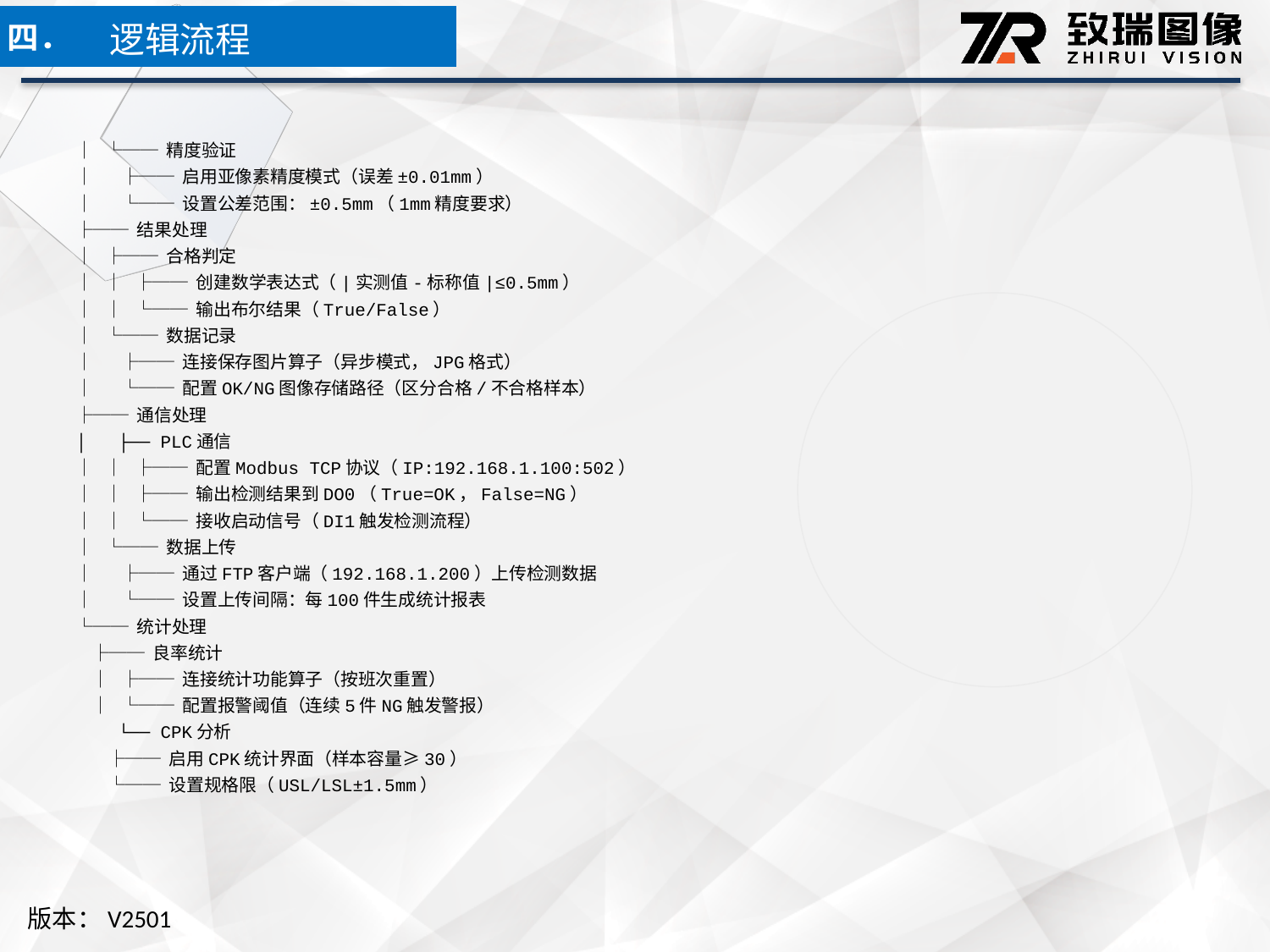

逻辑流程
四．

│   └── 精度验证
│       ├── 启用亚像素精度模式（误差±0.01mm）
│       └── 设置公差范围：±0.5mm（1mm精度要求）
├── 结果处理
│   ├── 合格判定
│   │   ├── 创建数学表达式（|实测值-标称值|≤0.5mm）
│   │   └── 输出布尔结果（True/False）
│   └── 数据记录
│       ├── 连接保存图片算子（异步模式，JPG格式）
│       └── 配置OK/NG图像存储路径（区分合格/不合格样本）
├── 通信处理
│   ├── PLC通信
│   │   ├── 配置Modbus TCP协议（IP:192.168.1.100:502）
│   │   ├── 输出检测结果到DO0（True=OK，False=NG）
│   │   └── 接收启动信号（DI1触发检测流程）
│   └── 数据上传
│       ├── 通过FTP客户端（192.168.1.200）上传检测数据
│       └── 设置上传间隔：每100件生成统计报表
└── 统计处理
    ├── 良率统计
    │   ├── 连接统计功能算子（按班次重置）
    │   └── 配置报警阈值（连续5件NG触发警报）
    └── CPK分析
        ├── 启用CPK统计界面（样本容量≥30）
        └── 设置规格限（USL/LSL±1.5mm）